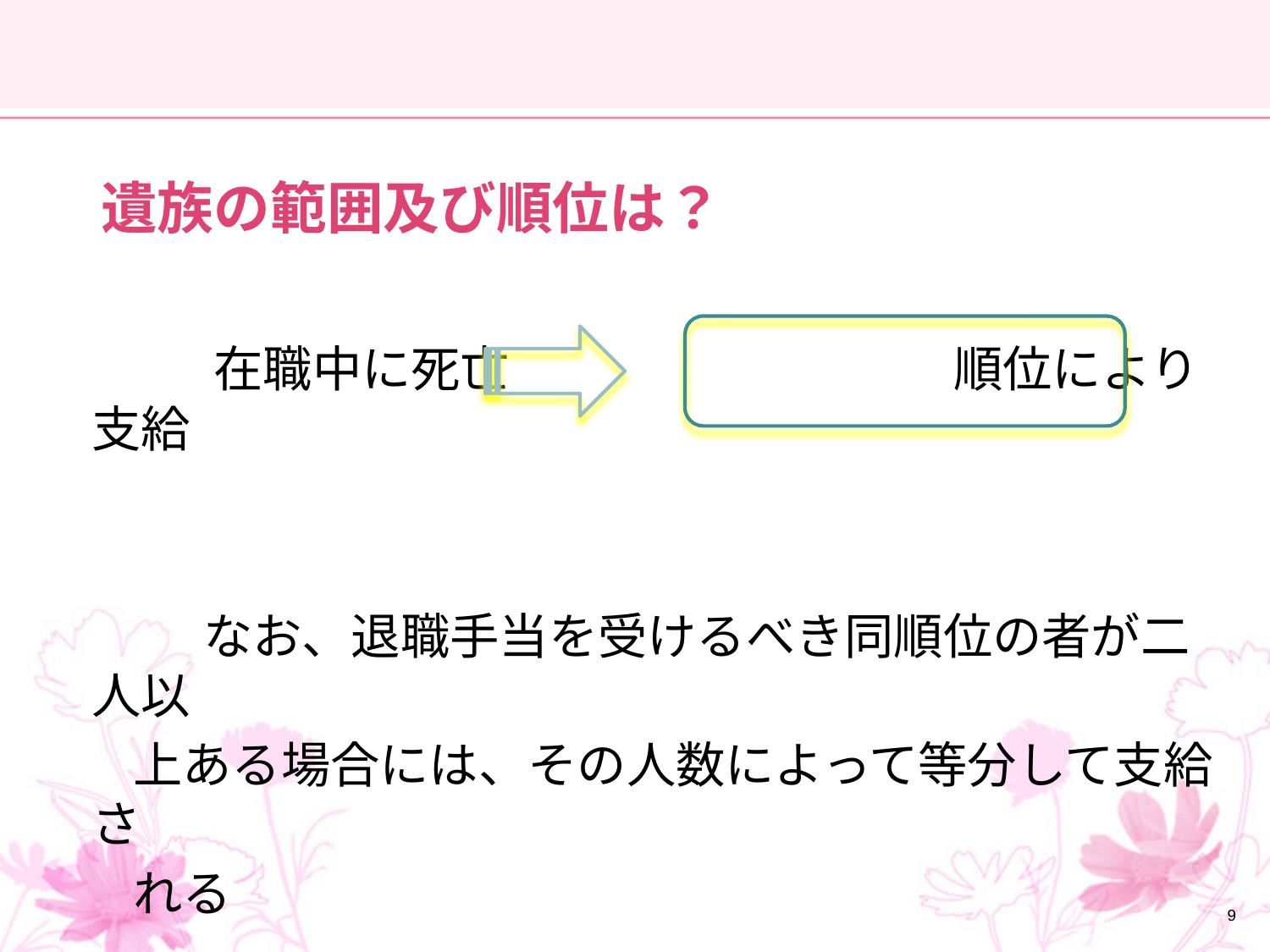

#
　遺族の範囲及び順位は？

　　　在職中に死亡　　　　　　　　　順位により支給

　　　 なお、退職手当を受けるべき同順位の者が二人以
       上ある場合には、その人数によって等分して支給さ
       れる

9